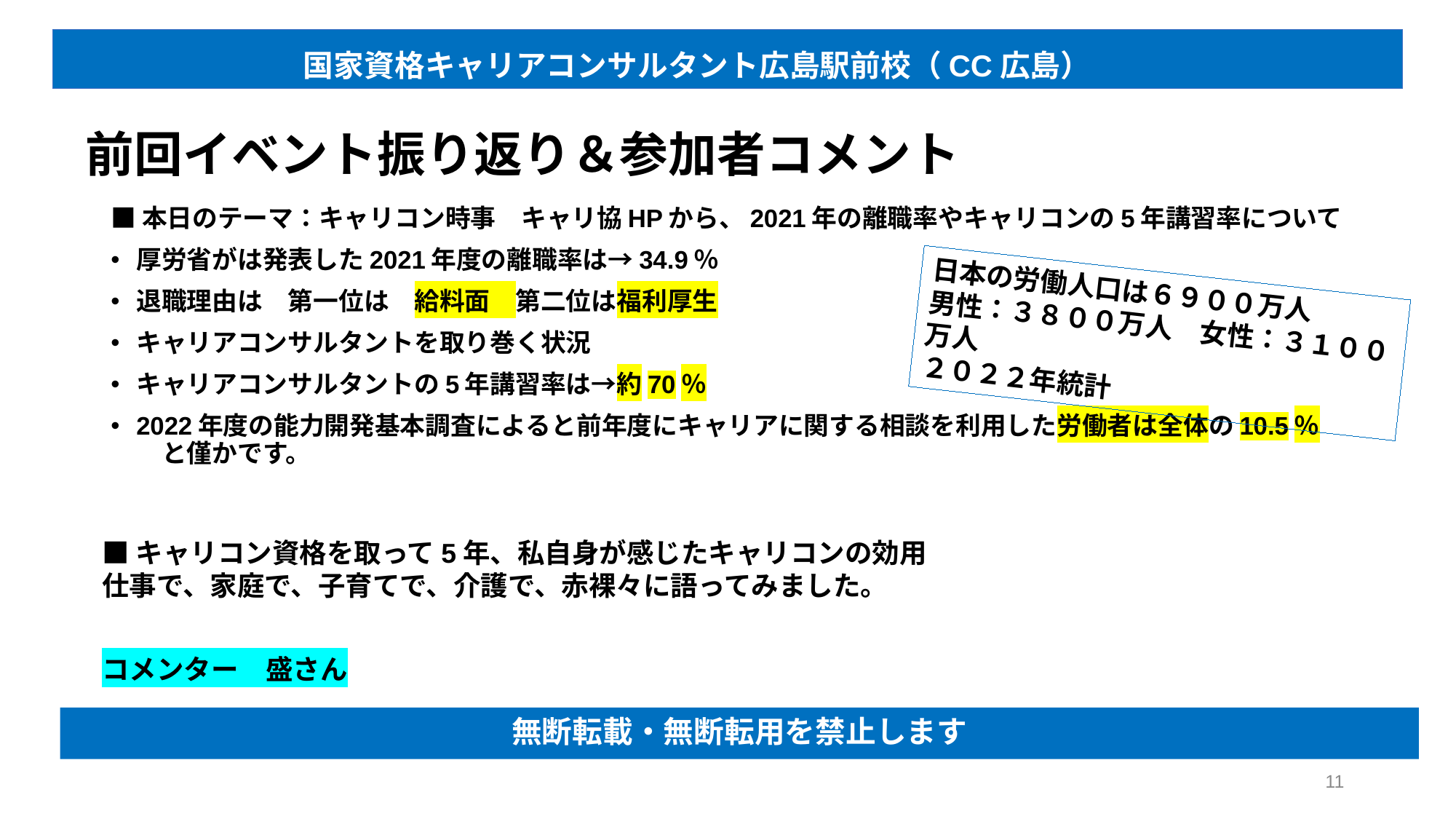

国家資格キャリアコンサルタント広島駅前校（CC広島）
# 前回イベント振り返り＆参加者コメント
■本日のテーマ：キャリコン時事　キャリ協HPから、2021年の離職率やキャリコンの5年講習率について
厚労省がは発表した2021年度の離職率は→34.9％
退職理由は　第一位は　給料面　第二位は福利厚生
キャリアコンサルタントを取り巻く状況
キャリアコンサルタントの5年講習率は→約70％
2022年度の能力開発基本調査によると前年度にキャリアに関する相談を利用した労働者は全体の10.5％　　と僅かです。

日本の労働人口は６９００万人
男性：３８００万人　女性：３１００万人
２０２２年統計
■キャリコン資格を取って5年、私自身が感じたキャリコンの効用
仕事で、家庭で、子育てで、介護で、赤裸々に語ってみました。
コメンター　盛さん
無断転載・無断転用を禁止します
11